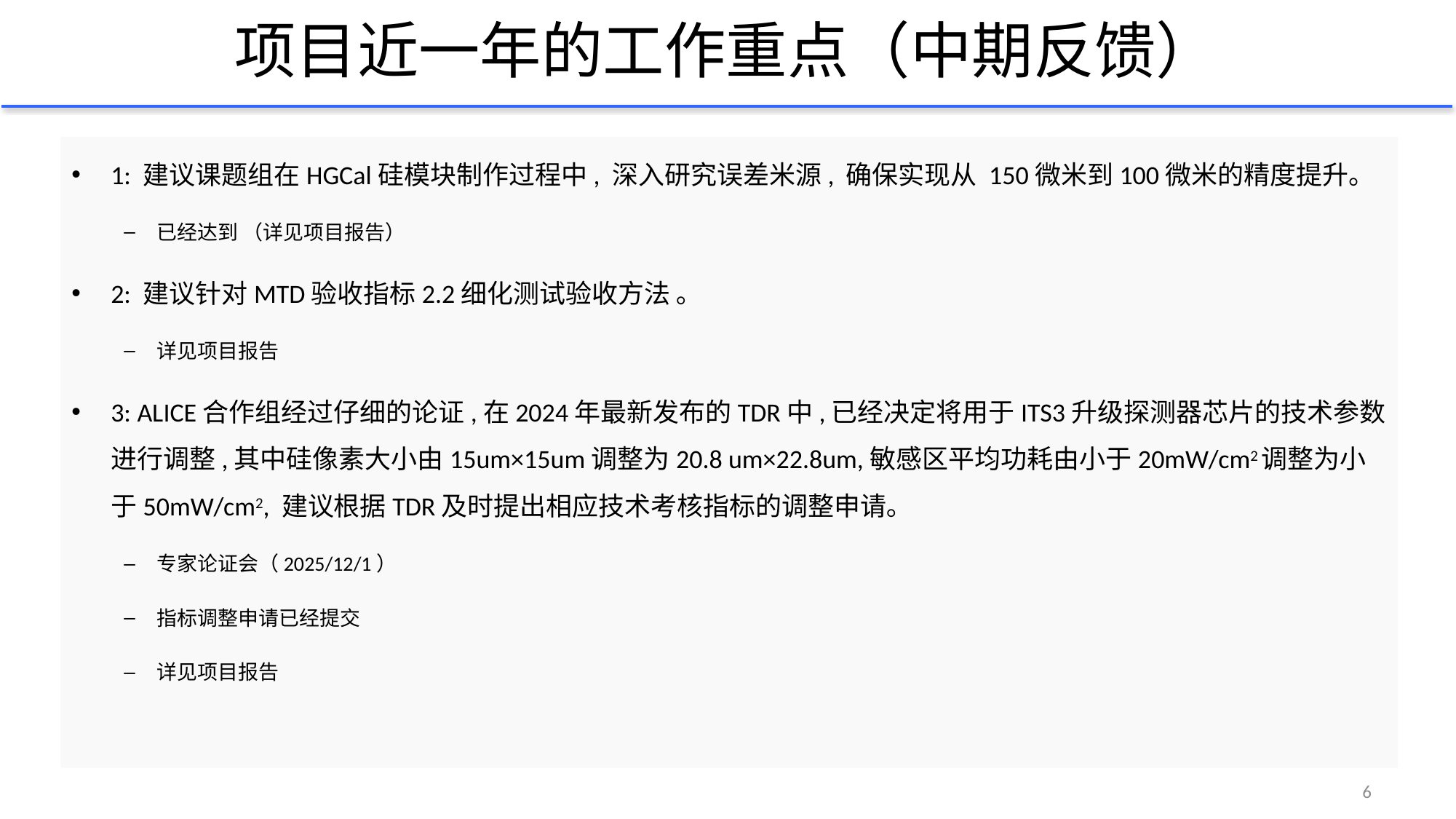

# 项目近一年的工作重点（中期反馈）
1: 建议课题组在HGCal硅模块制作过程中, 深⼊研究误差⽶源, 确保实现从 150微⽶到100微⽶的精度提升。
已经达到 （详见项目报告）
2: 建议针对MTD验收指标2.2细化测试验收⽅法 ｡
详见项目报告
3: ALICE合作组经过仔细的论证,在2024年最新发布的TDR中,已经决定将⽤于ITS3升级探测器芯⽚的技术参数进⾏调整,其中硅像素⼤⼩由15um×15um调整为20.8 um×22.8um,敏感区平均功耗由⼩于20mW/cm2调整为⼩于50mW/cm2, 建议根据TDR及时提出相应技术考核指标的调整申请｡
专家论证会（2025/12/1）
指标调整申请已经提交
详见项目报告

6